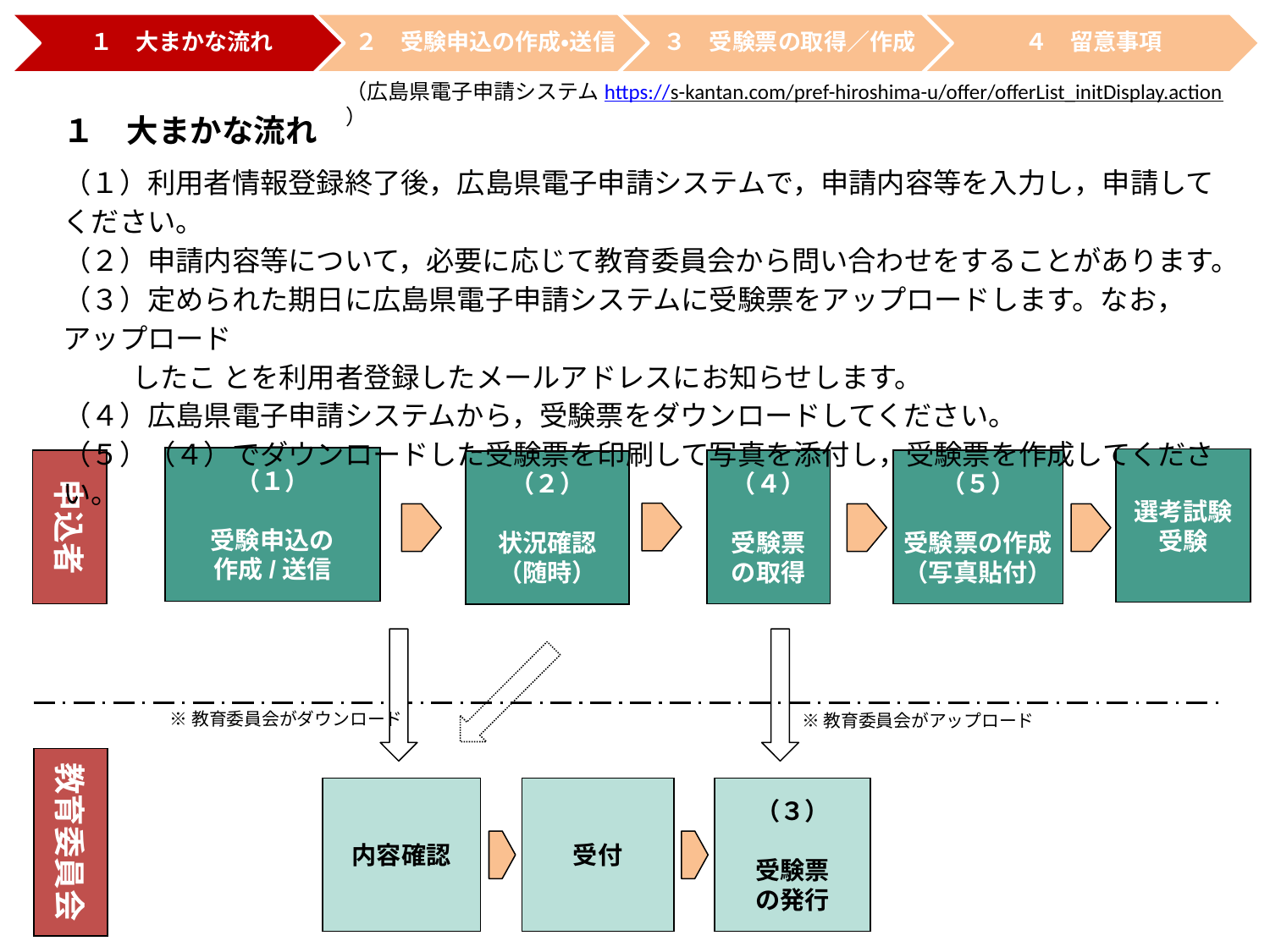

１　大まかな流れ
２　受験申込の作成・送信
３　受験票の取得／作成
４　留意事項

（広島県電子申請システムhttps://s-kantan.com/pref-hiroshima-u/offer/offerList_initDisplay.action）
１　大まかな流れ
（１）利用者情報登録終了後，広島県電子申請システムで，申請内容等を入力し，申請してください。
（２）申請内容等について，必要に応じて教育委員会から問い合わせをすることがあります。
（３）定められた期日に広島県電子申請システムに受験票をアップロードします。なお，アップロード
　　  したこ とを利用者登録したメールアドレスにお知らせします。
（４）広島県電子申請システムから，受験票をダウンロードしてください。
（５）（４）でダウンロードした受験票を印刷して写真を添付し，受験票を作成してください。
（１）

受験申込の
作成/送信
選考試験
受験
申込者
（４）

受験票
の取得
（５）

受験票の作成（写真貼付）
（２）

状況確認
（随時）

※教育委員会がダウンロード
※教育委員会がアップロード
教育委員会
内容確認
受付
（３）

受験票
の発行